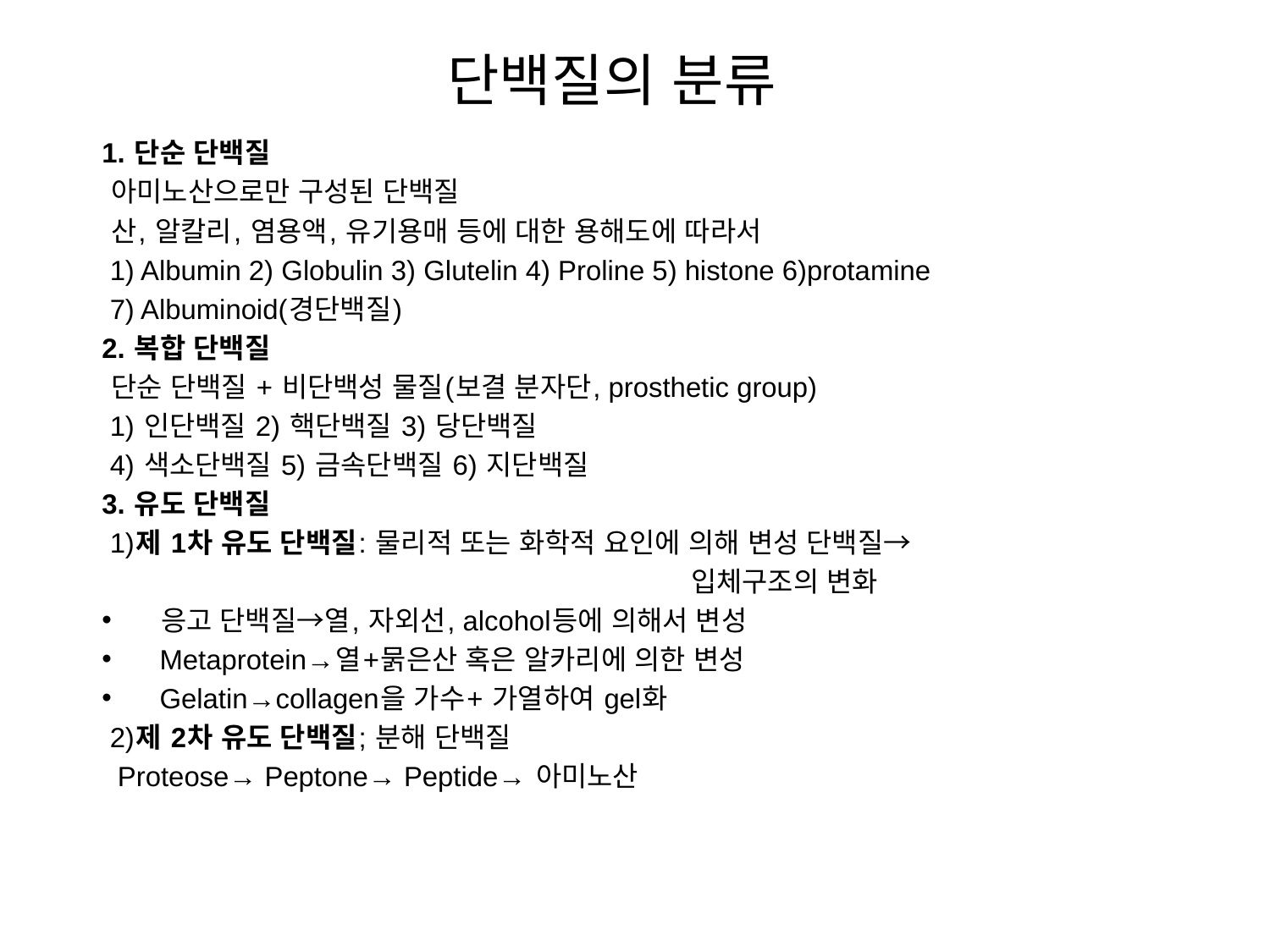

# 단백질의 분류
1. 단순 단백질
 아미노산으로만 구성된 단백질
 산, 알칼리, 염용액, 유기용매 등에 대한 용해도에 따라서
 1) Albumin 2) Globulin 3) Glutelin 4) Proline 5) histone 6)protamine
 7) Albuminoid(경단백질)
2. 복합 단백질
 단순 단백질 + 비단백성 물질(보결 분자단, prosthetic group)
 1) 인단백질 2) 핵단백질 3) 당단백질
 4) 색소단백질 5) 금속단백질 6) 지단백질
3. 유도 단백질
 1)제 1차 유도 단백질: 물리적 또는 화학적 요인에 의해 변성 단백질→
                                                                           입체구조의 변화
  응고 단백질→열, 자외선, alcohol등에 의해서 변성
  Metaprotein→열+묽은산 혹은 알카리에 의한 변성
  Gelatin→collagen을 가수+ 가열하여 gel화
 2)제 2차 유도 단백질; 분해 단백질
  Proteose→ Peptone→ Peptide→ 아미노산